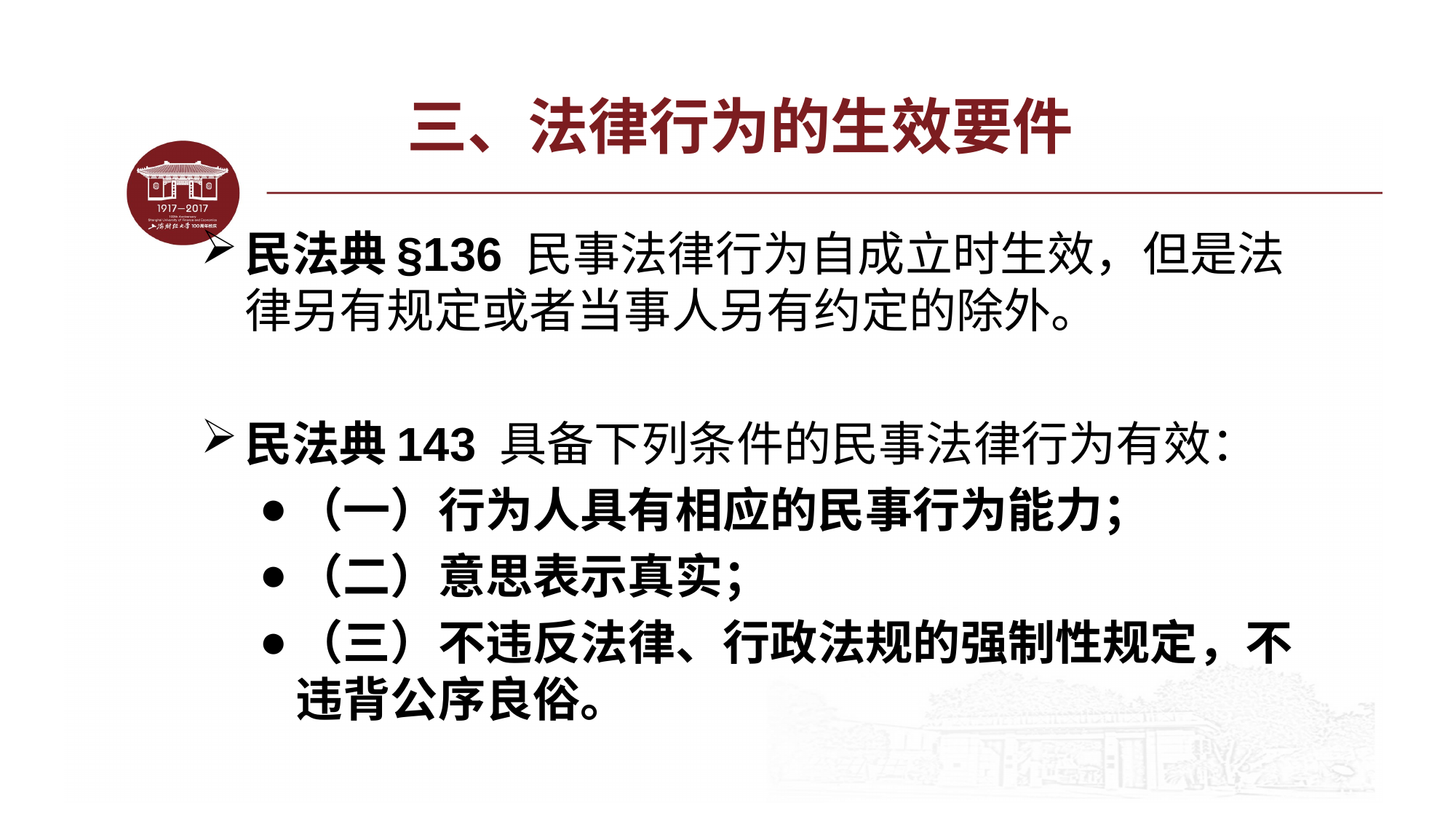

# 三、法律行为的生效要件
民法典§136 民事法律行为自成立时生效，但是法律另有规定或者当事人另有约定的除外。

民法典143 具备下列条件的民事法律行为有效：
（一）行为人具有相应的民事行为能力；
（二）意思表示真实；
（三）不违反法律、行政法规的强制性规定，不违背公序良俗。